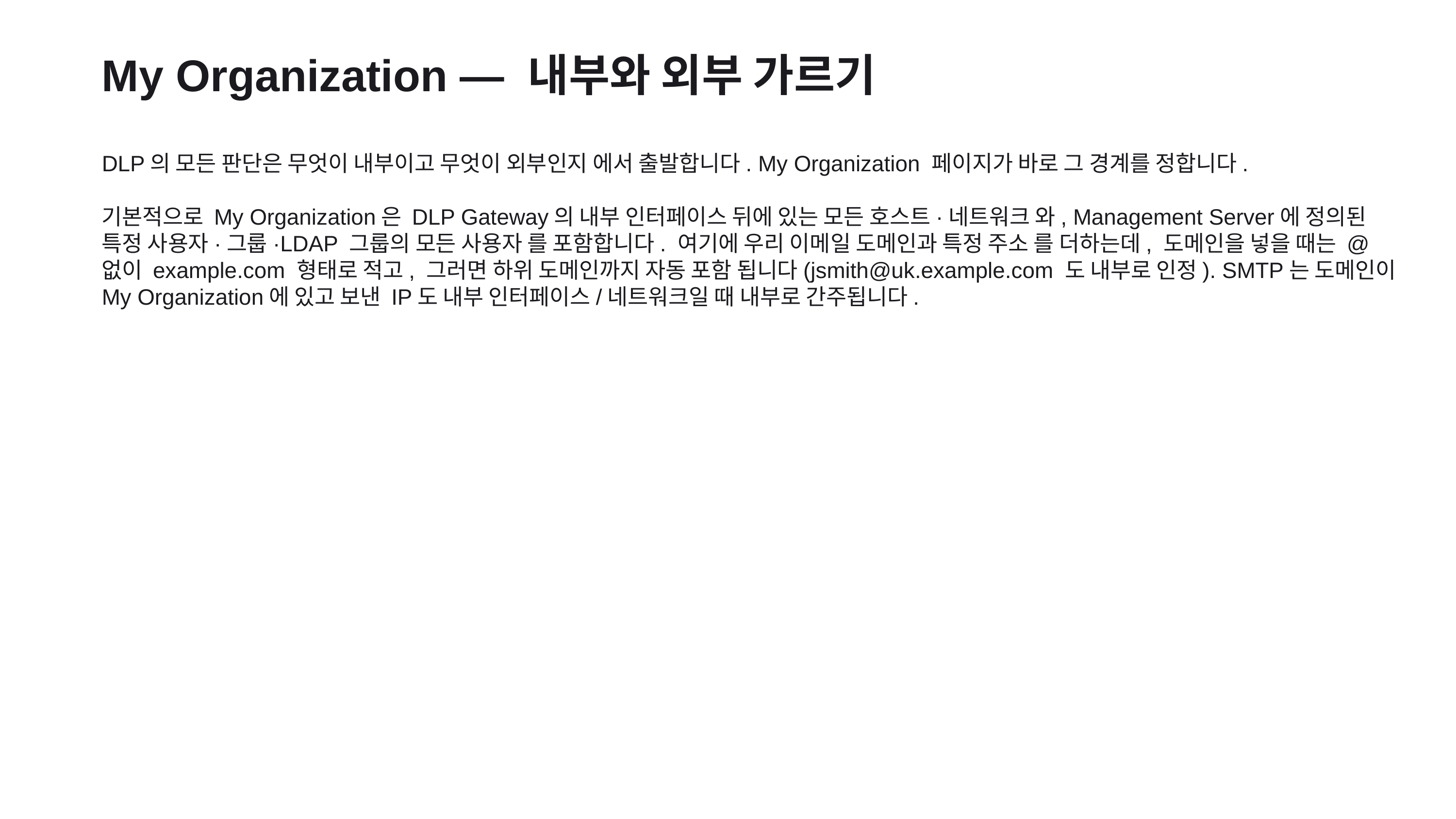

My Organization — 내부와 외부 가르기
DLP의 모든 판단은 무엇이 내부이고 무엇이 외부인지 에서 출발합니다. My Organization 페이지가 바로 그 경계를 정합니다.

기본적으로 My Organization은 DLP Gateway의 내부 인터페이스 뒤에 있는 모든 호스트·네트워크 와, Management Server에 정의된 특정 사용자·그룹·LDAP 그룹의 모든 사용자 를 포함합니다. 여기에 우리 이메일 도메인과 특정 주소 를 더하는데, 도메인을 넣을 때는 @ 없이 example.com 형태로 적고, 그러면 하위 도메인까지 자동 포함 됩니다(jsmith@uk.example.com 도 내부로 인정). SMTP는 도메인이 My Organization에 있고 보낸 IP도 내부 인터페이스/네트워크일 때 내부로 간주됩니다.